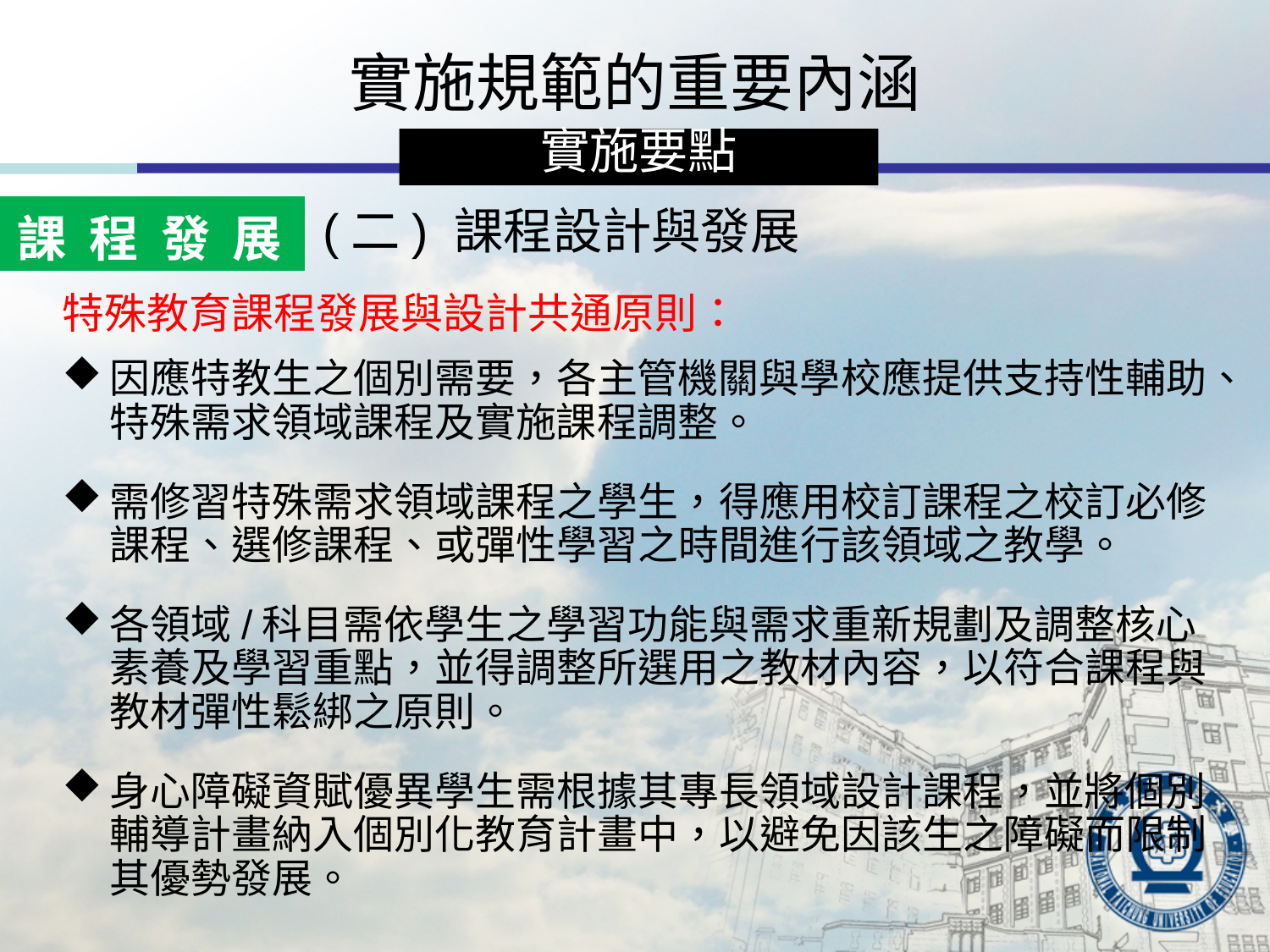

實施規範的重要內涵
實施要點

課  程  發  展
# (二) 課程設計與發展

特殊教育課程發展與設計共通原則：
因應特教生之個別需要，各主管機關與學校應提供支持性輔助、特殊需求領域課程及實施課程調整。
需修習特殊需求領域課程之學生，得應用校訂課程之校訂必修課程、選修課程、或彈性學習之時間進行該領域之教學。
各領域/科目需依學生之學習功能與需求重新規劃及調整核心素養及學習重點，並得調整所選用之教材內容，以符合課程與教材彈性鬆綁之原則。
身心障礙資賦優異學生需根據其專長領域設計課程，並將個別輔導計畫納入個別化教育計畫中，以避免因該生之障礙而限制其優勢發展。